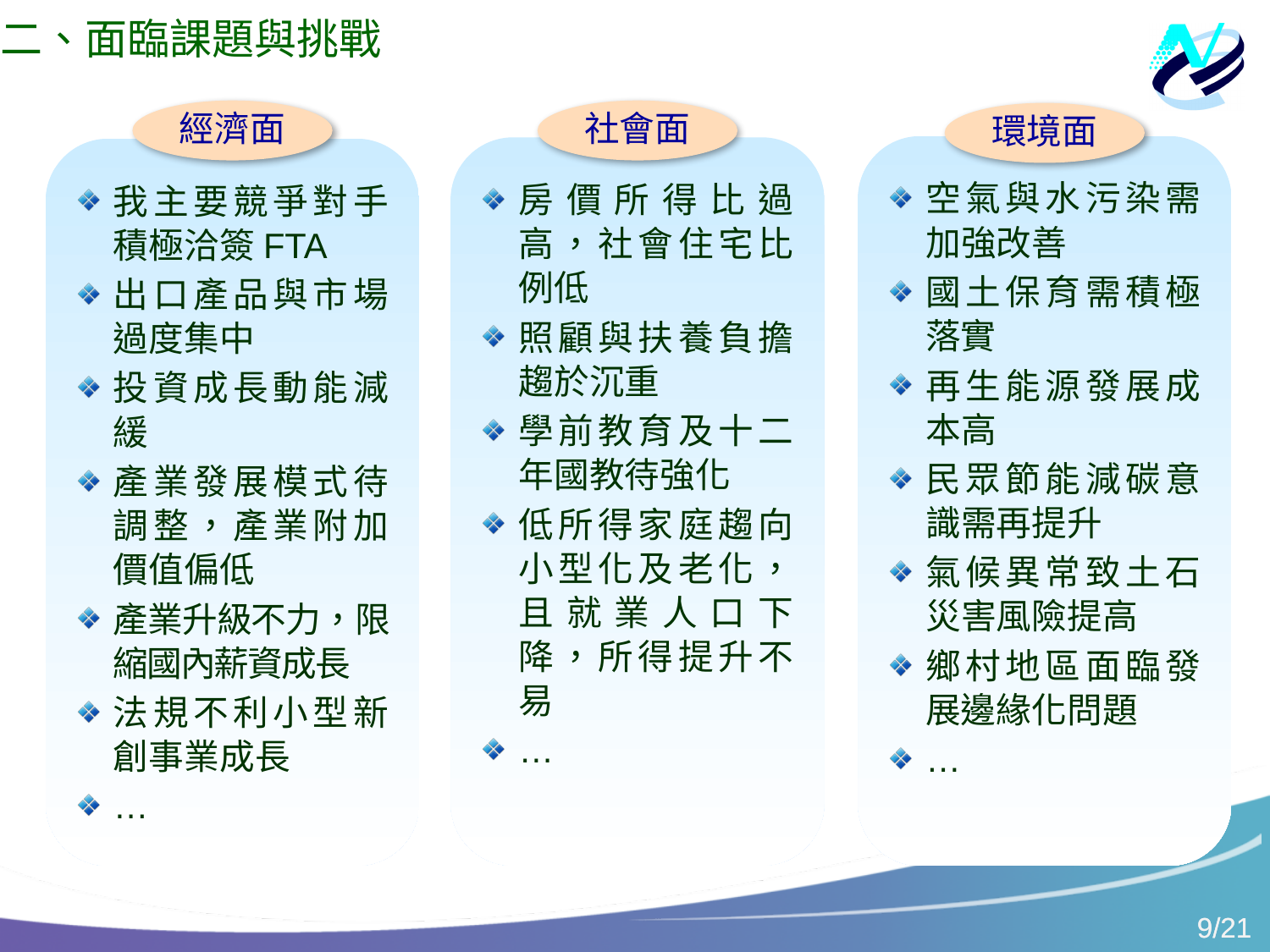

二、面臨課題與挑戰
經濟面
社會面
環境面

空氣與水污染需加強改善
國土保育需積極落實
再生能源發展成本高
民眾節能減碳意識需再提升
氣候異常致土石災害風險提高
鄉村地區面臨發展邊緣化問題
…

房價所得比過高，社會住宅比例低
照顧與扶養負擔趨於沉重
學前教育及十二年國教待強化
低所得家庭趨向小型化及老化，且就業人口下降，所得提升不易
…

我主要競爭對手積極洽簽FTA
出口產品與市場過度集中
投資成長動能減緩
產業發展模式待調整，產業附加價值偏低
產業升級不力，限縮國內薪資成長
法規不利小型新創事業成長
…